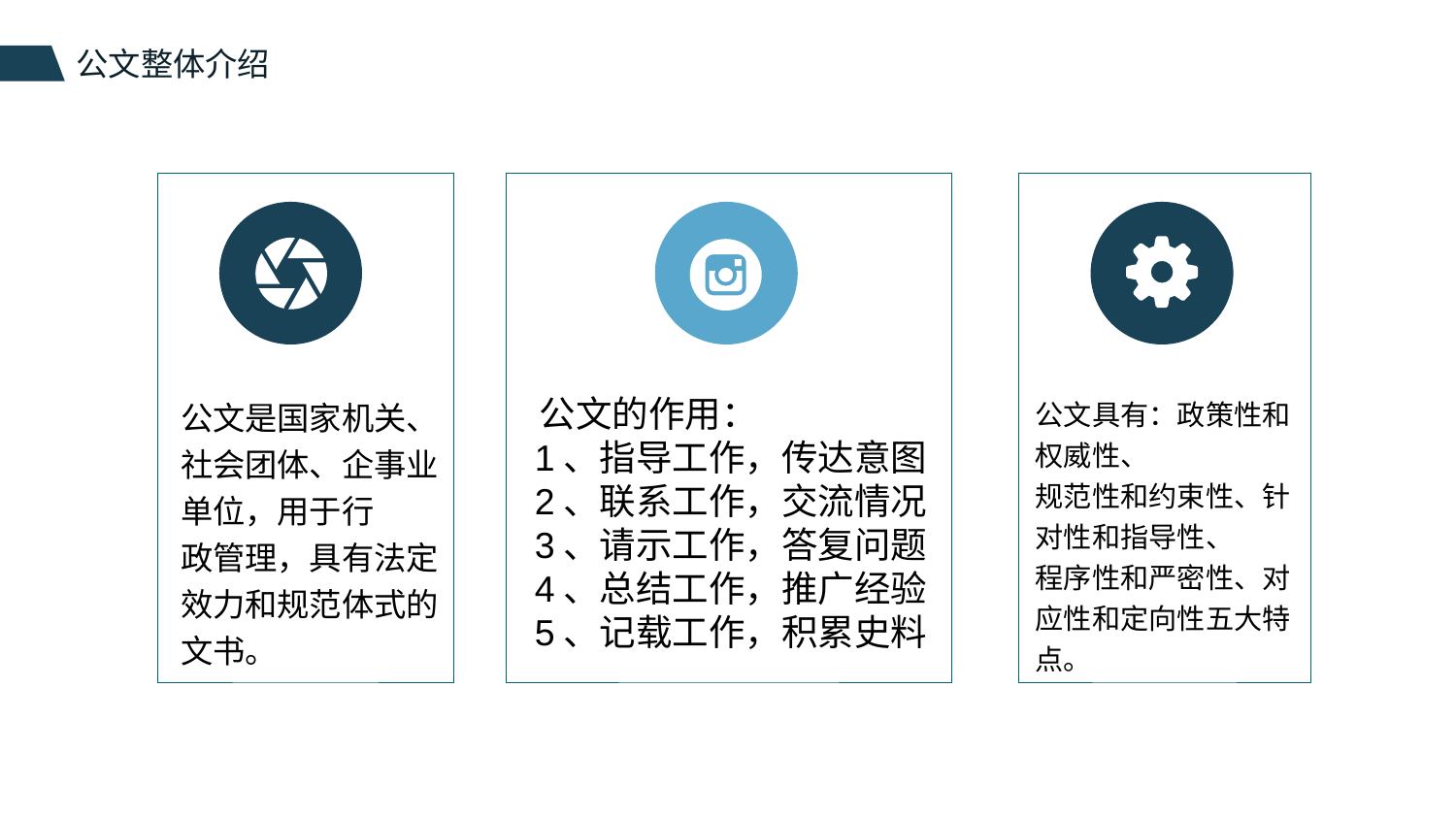

公文是国家机关、社会团体、企事业单位，用于行
政管理，具有法定效力和规范体式的文书。

  公文的作用：
  1、指导工作，传达意图
  2、联系工作，交流情况
  3、请示工作，答复问题
  4、总结工作，推广经验
  5、记载工作，积累史料

公文具有：政策性和权威性、
规范性和约束性、针对性和指导性、
程序性和严密性、对应性和定向性五大特点。